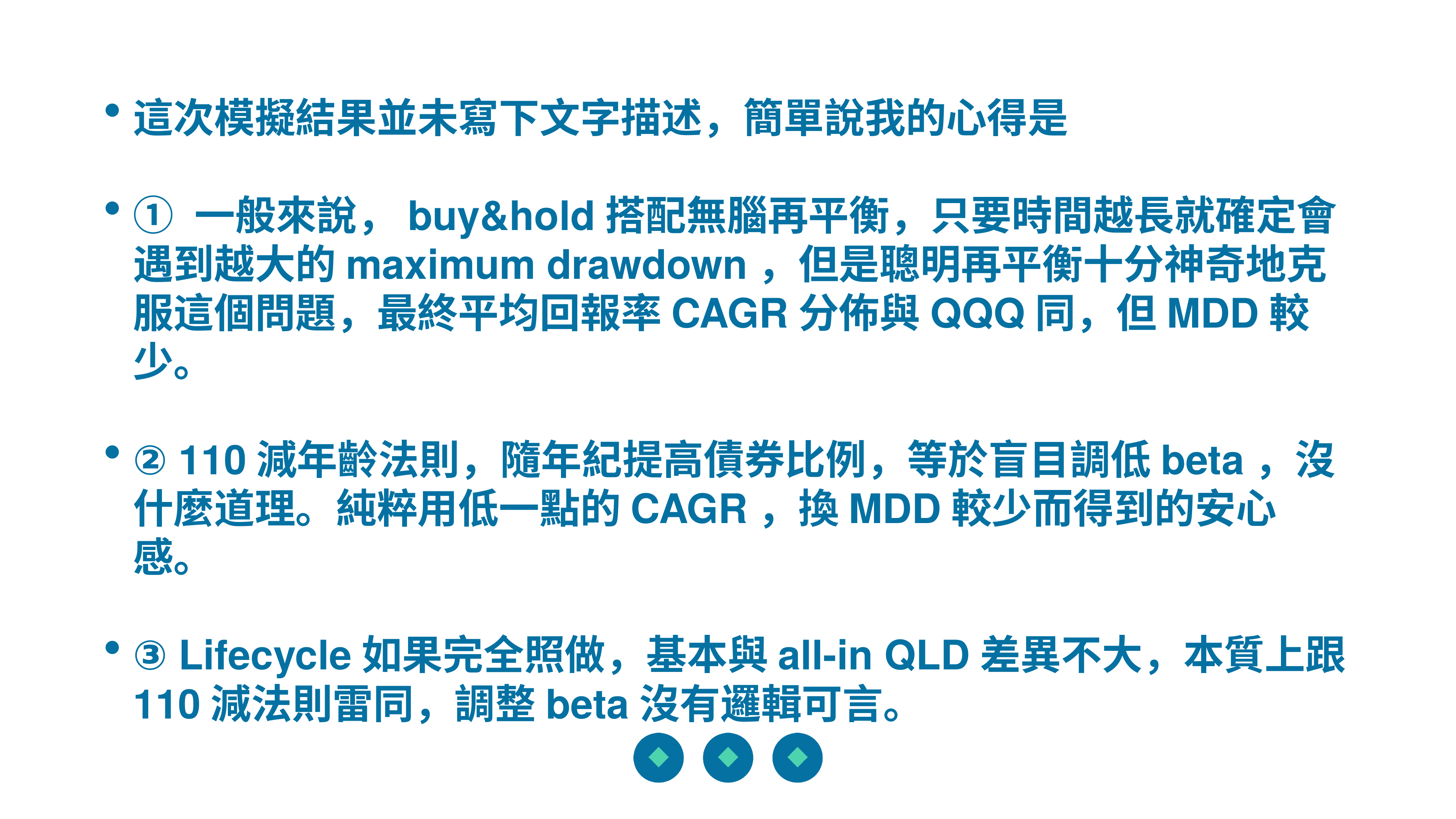

這次模擬結果並未寫下文字描述，簡單說我的心得是

① 一般來說，buy&hold搭配無腦再平衡，只要時間越長就確定會遇到越大的maximum drawdown，但是聰明再平衡十分神奇地克服這個問題，最終平均回報率CAGR分佈與QQQ同，但MDD較少。

② 110減年齡法則，隨年紀提高債券比例，等於盲目調低beta，沒什麼道理。純粹用低一點的CAGR，換MDD較少而得到的安心感。

③ Lifecycle如果完全照做，基本與all-in QLD差異不大，本質上跟110減法則雷同，調整beta沒有邏輯可言。